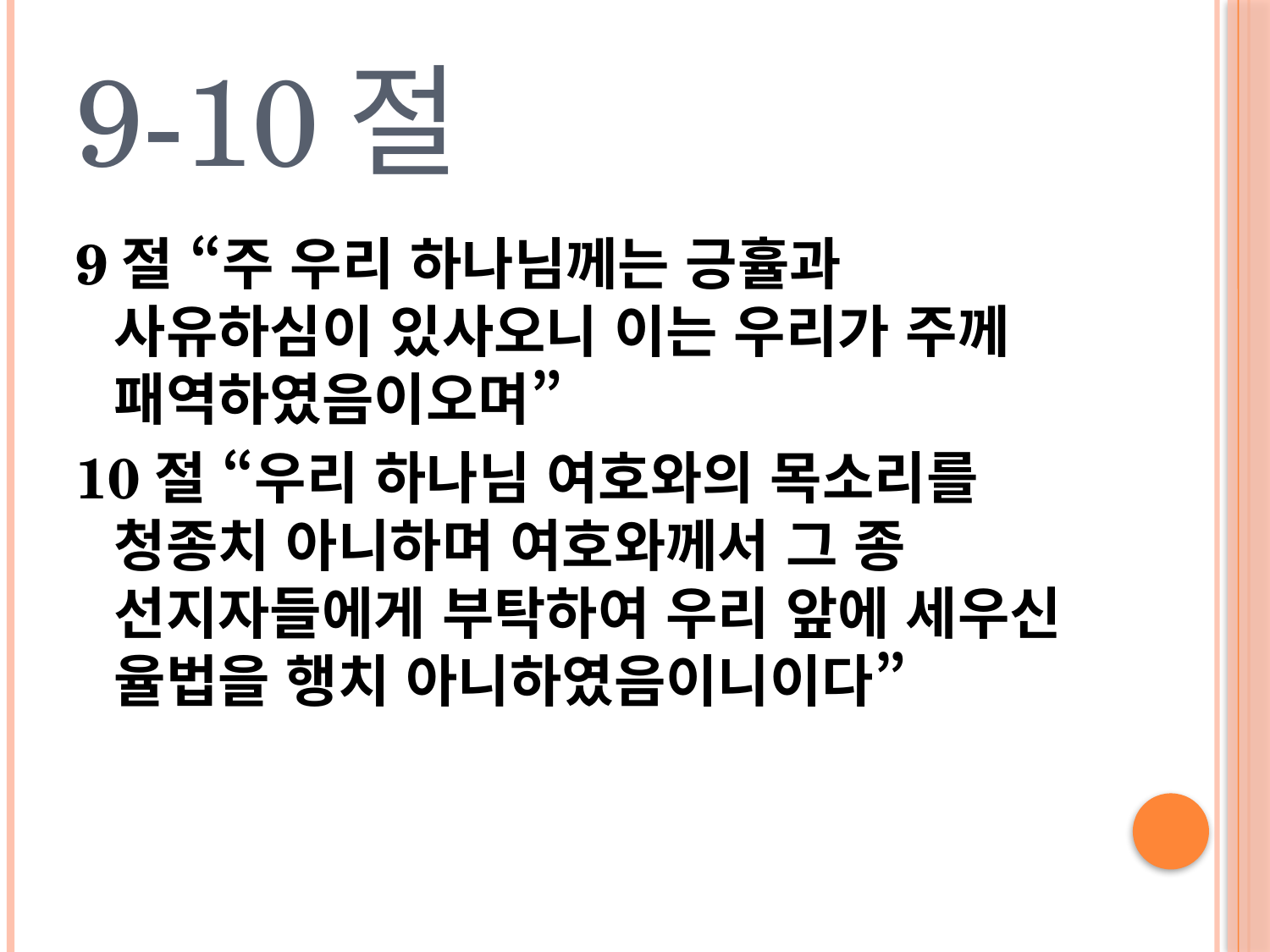

# 9-10절
9절 “주 우리 하나님께는 긍휼과 사유하심이 있사오니 이는 우리가 주께 패역하였음이오며”
10절 “우리 하나님 여호와의 목소리를 청종치 아니하며 여호와께서 그 종 선지자들에게 부탁하여 우리 앞에 세우신 율법을 행치 아니하였음이니이다”